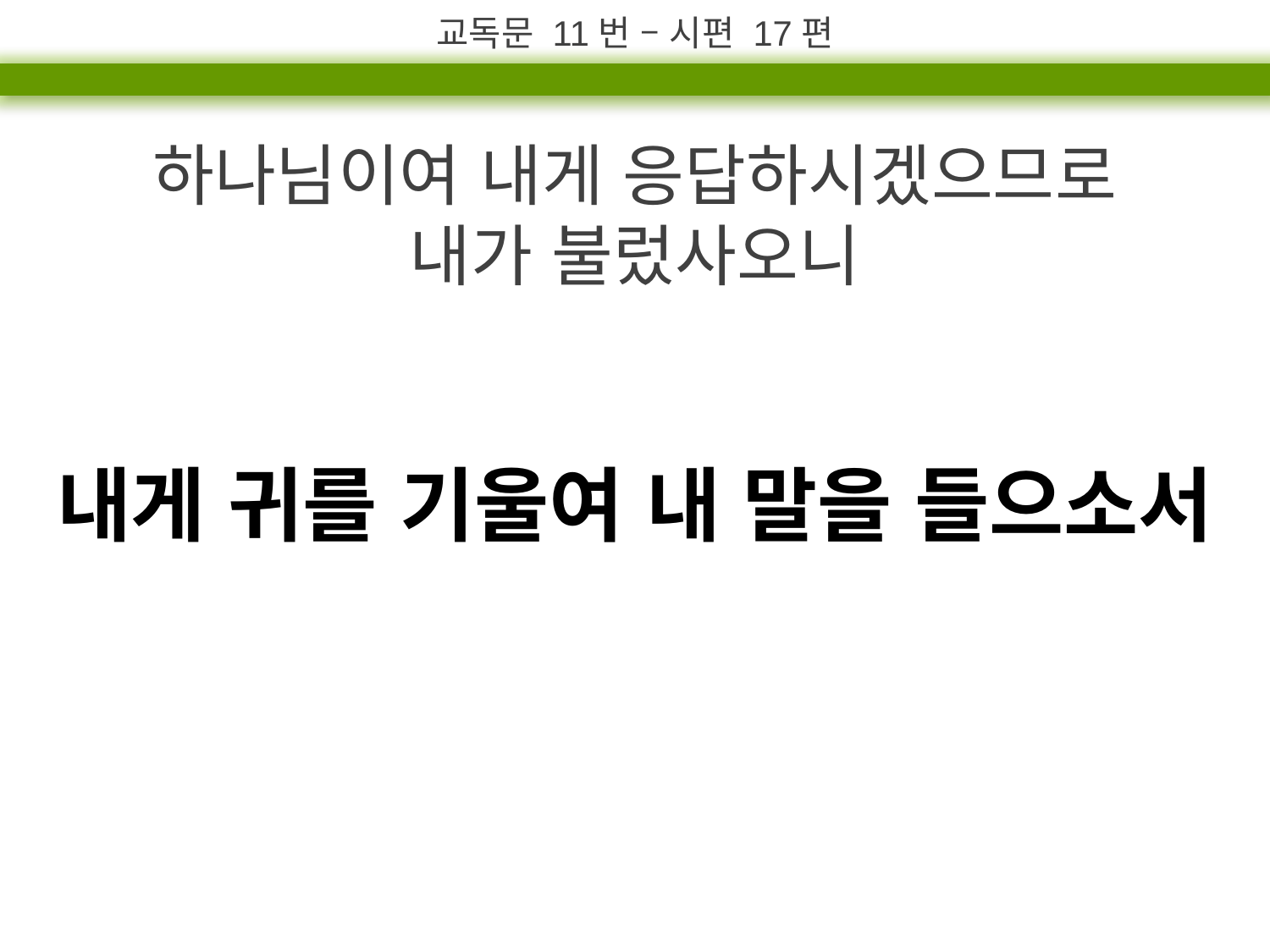

교독문 11번 – 시편 17편

하나님이여 내게 응답하시겠으므로
내가 불렀사오니
내게 귀를 기울여 내 말을 들으소서